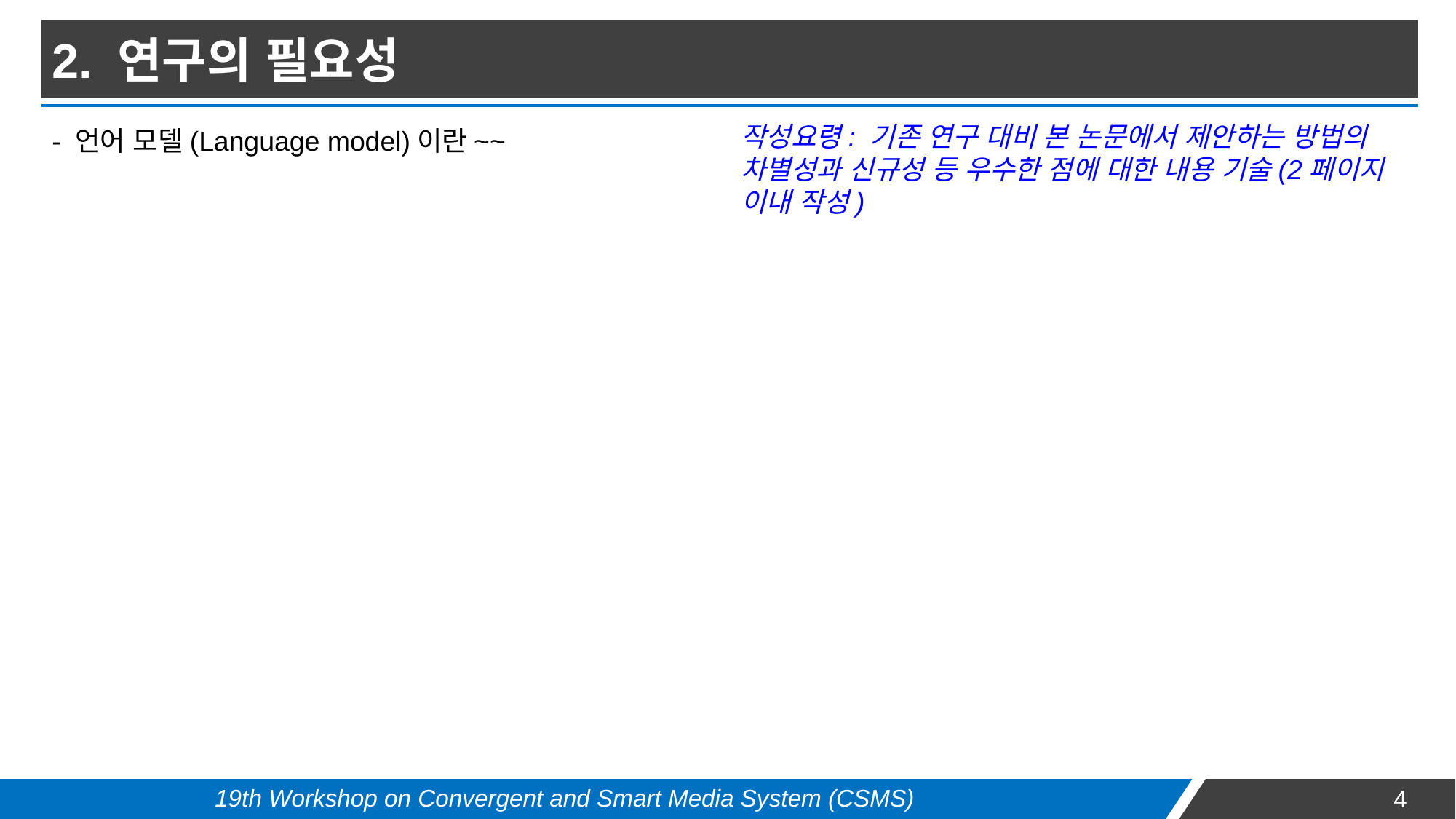

2. 연구의 필요성
작성요령: 기존 연구 대비 본 논문에서 제안하는 방법의 차별성과 신규성 등 우수한 점에 대한 내용 기술(2페이지 이내 작성)
- 언어 모델(Language model)이란~~
19th Workshop on Convergent and Smart Media System (CSMS)
4